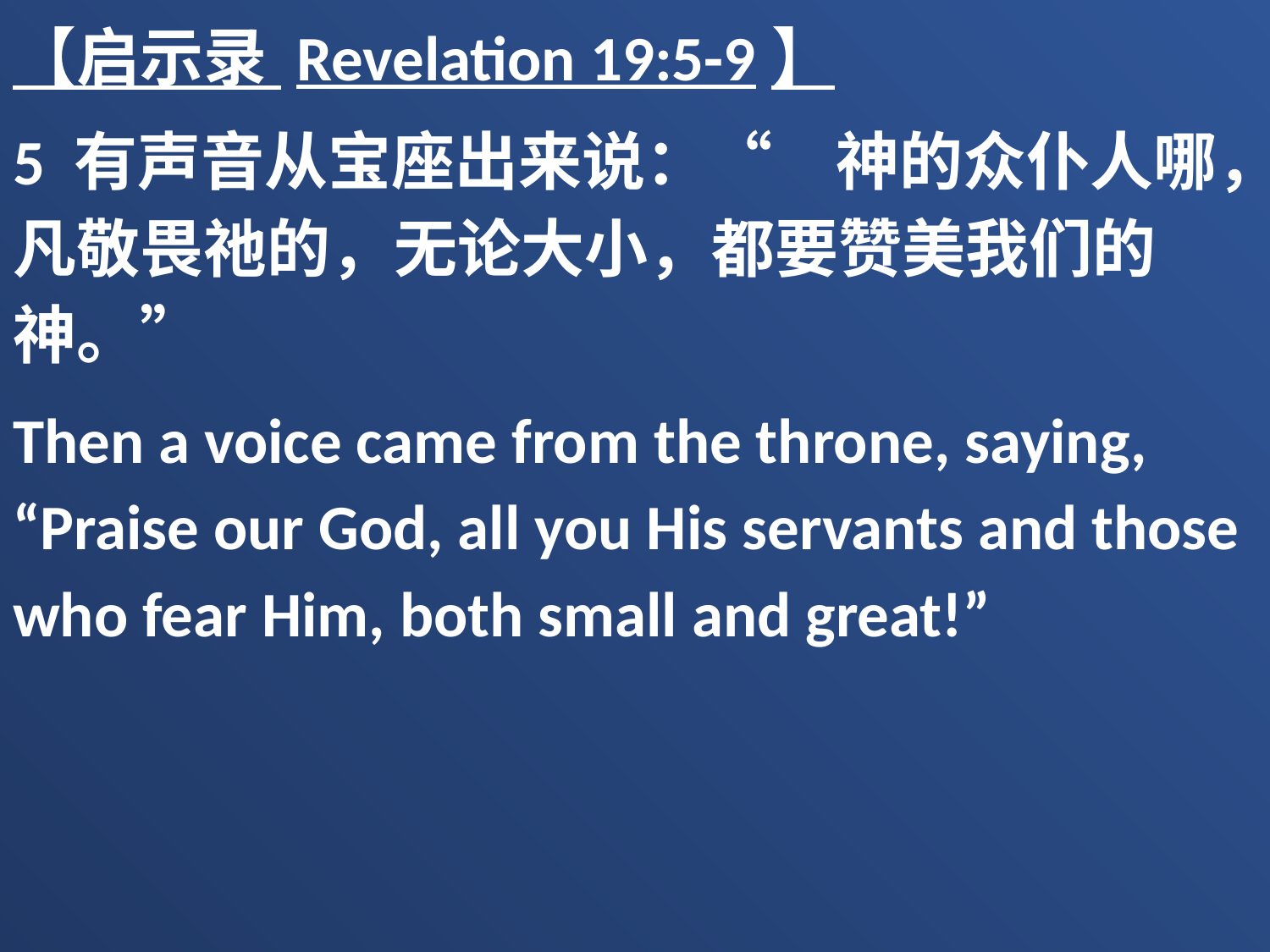

【启示录 Revelation 19:5-9】
5 有声音从宝座出来说：“　神的众仆人哪，凡敬畏祂的，无论大小，都要赞美我们的　神。”
Then a voice came from the throne, saying, “Praise our God, all you His servants and those who fear Him, both small and great!”